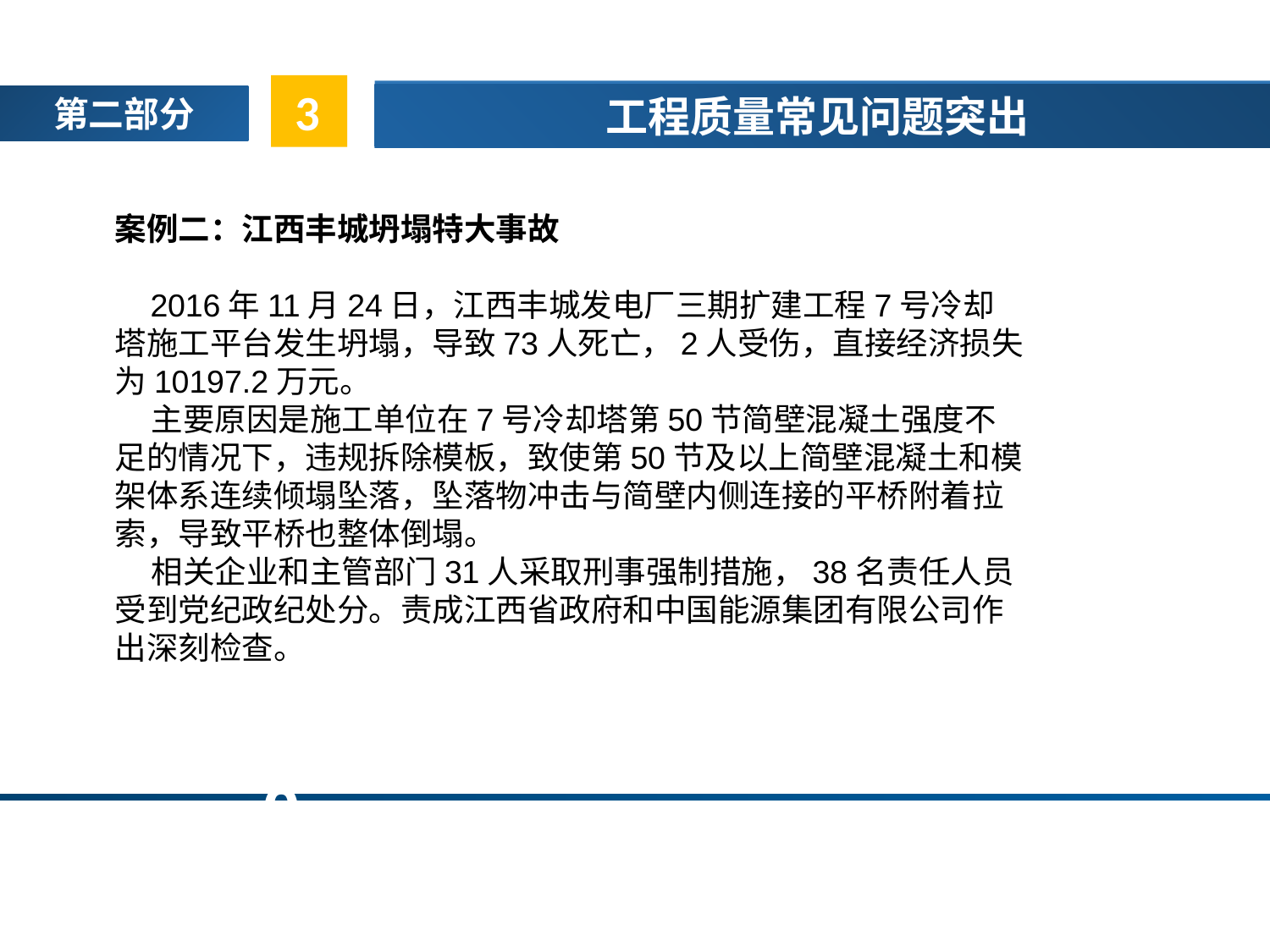

3

工程质量常见问题突出
第二部分
案例二：江西丰城坍塌特大事故

    2016年11月24日，江西丰城发电厂三期扩建工程7号冷却塔施工平台发生坍塌，导致73人死亡，2人受伤，直接经济损失为10197.2万元。
    主要原因是施工单位在7号冷却塔第50节简壁混凝土强度不足的情况下，违规拆除模板，致使第50节及以上简壁混凝土和模架体系连续倾塌坠落，坠落物冲击与简壁内侧连接的平桥附着拉索，导致平桥也整体倒塌。
    相关企业和主管部门31人采取刑事强制措施，38名责任人员受到党纪政纪处分。责成江西省政府和中国能源集团有限公司作出深刻检查。
02
0
05